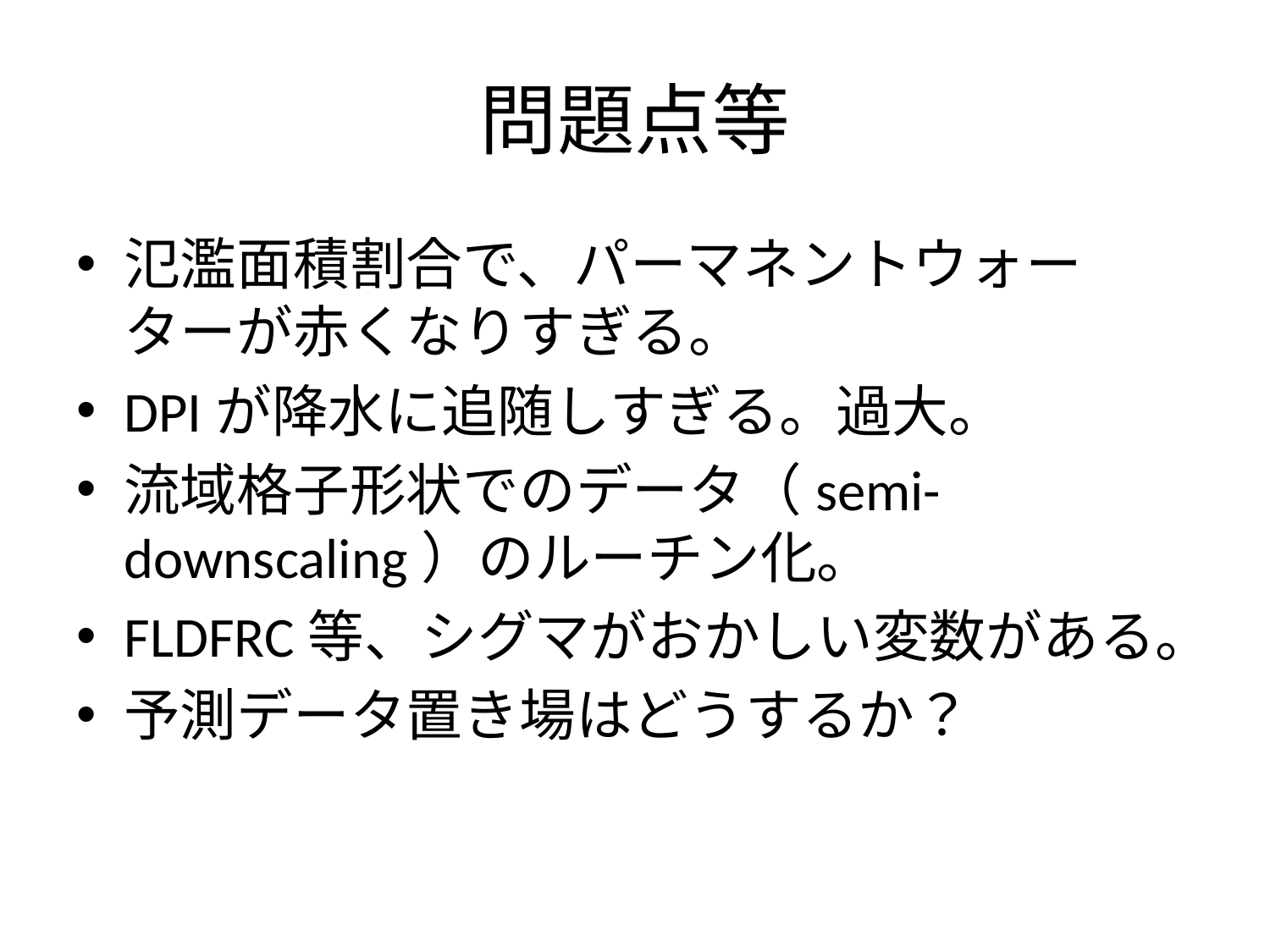

# 問題点等
氾濫面積割合で、パーマネントウォーターが赤くなりすぎる。
DPIが降水に追随しすぎる。過大。
流域格子形状でのデータ（semi-downscaling）のルーチン化。
FLDFRC等、シグマがおかしい変数がある。
予測データ置き場はどうするか？